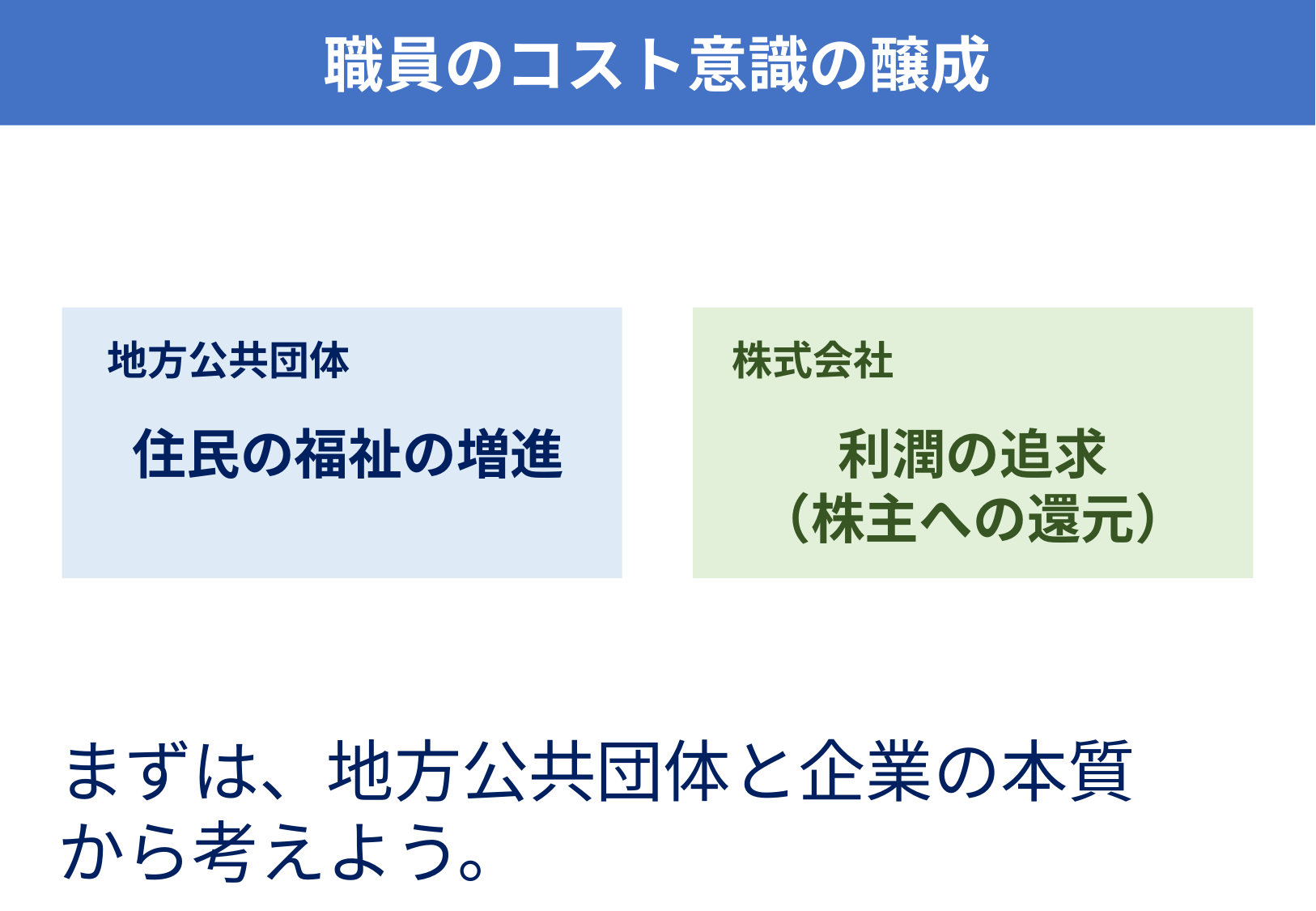

職員のコスト意識の醸成

地方公共団体

住民の福祉の増進
株式会社

利潤の追求
（株主への還元）
まずは、地方公共団体と企業の本質から考えよう。